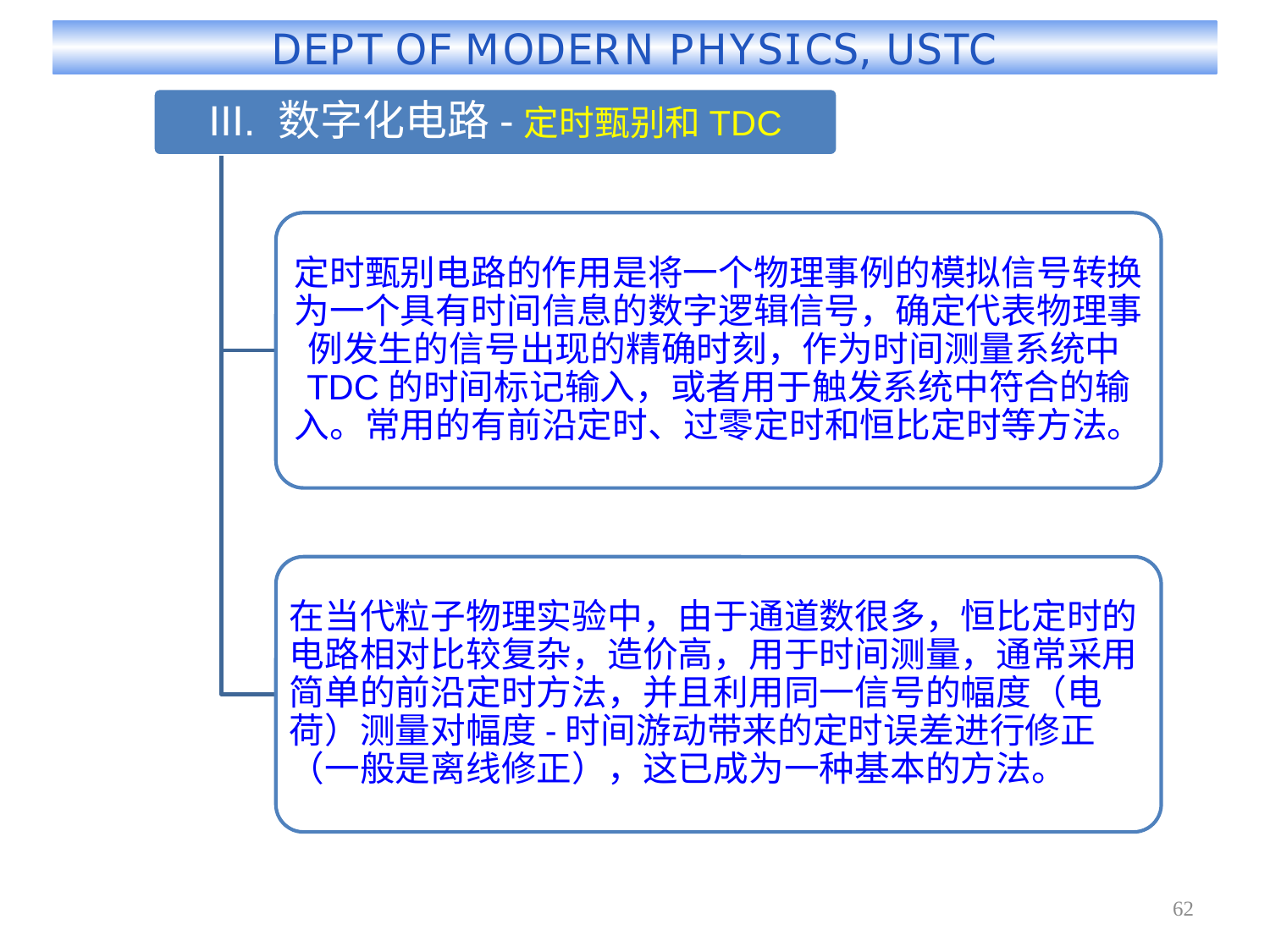

III. 数字化电路-定时甄别和TDC
定时甄别电路的作用是将一个物理事例的模拟信号转换为一个具有时间信息的数字逻辑信号，确定代表物理事例发生的信号出现的精确时刻，作为时间测量系统中TDC的时间标记输入，或者用于触发系统中符合的输入。常用的有前沿定时、过零定时和恒比定时等方法。
在当代粒子物理实验中，由于通道数很多，恒比定时的电路相对比较复杂，造价高，用于时间测量，通常采用简单的前沿定时方法，并且利用同一信号的幅度（电荷）测量对幅度-时间游动带来的定时误差进行修正（一般是离线修正），这已成为一种基本的方法。
# 数字化电路
62